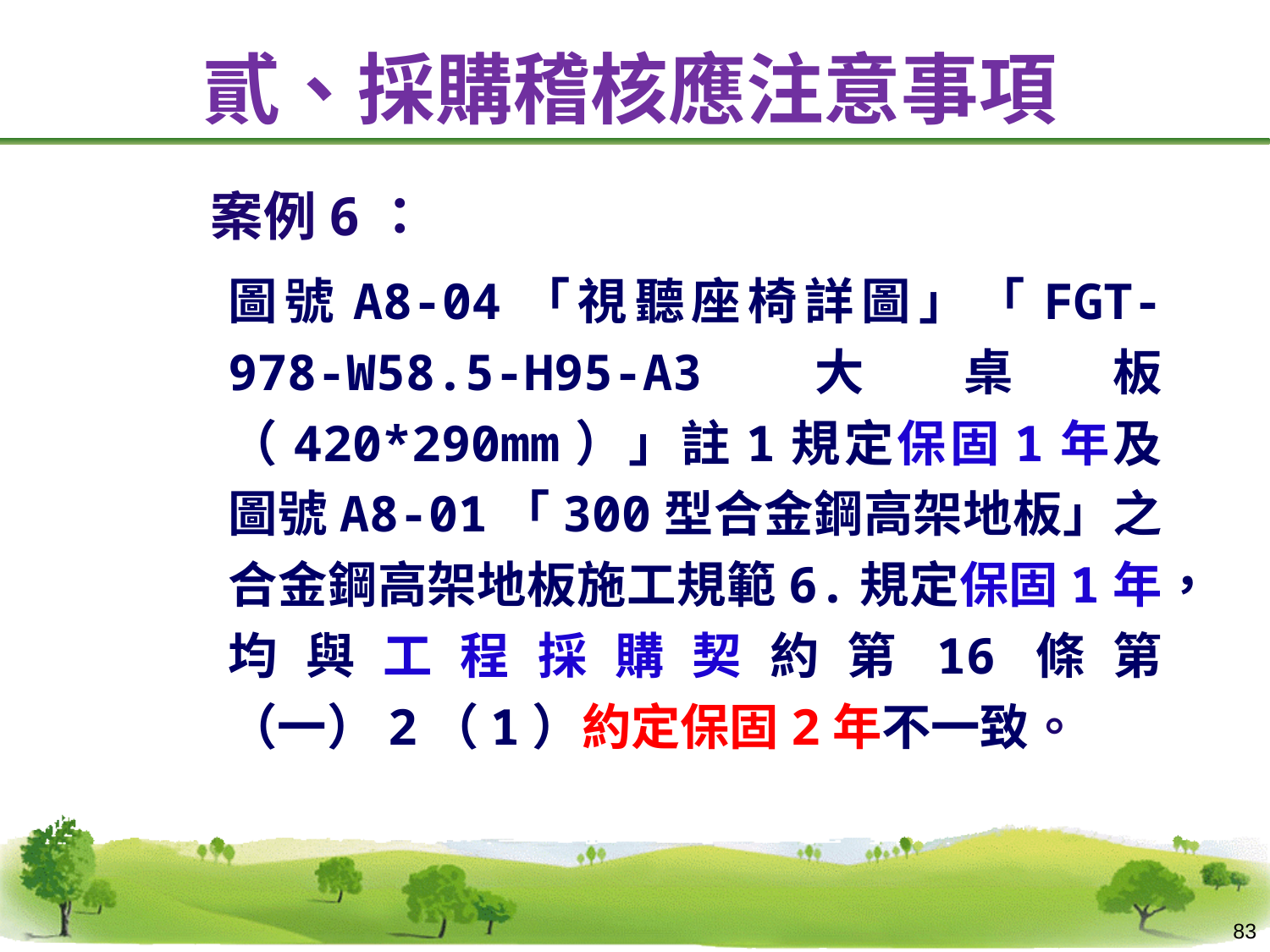

# 貳、採購稽核應注意事項
　 案例6：
圖號A8-04「視聽座椅詳圖」「FGT-978-W58.5-H95-A3大桌板（420*290mm）」註1規定保固1年及圖號A8-01「300型合金鋼高架地板」之合金鋼高架地板施工規範6.規定保固1年，均與工程採購契約第16條第（一）2（1）約定保固2年不一致。

83